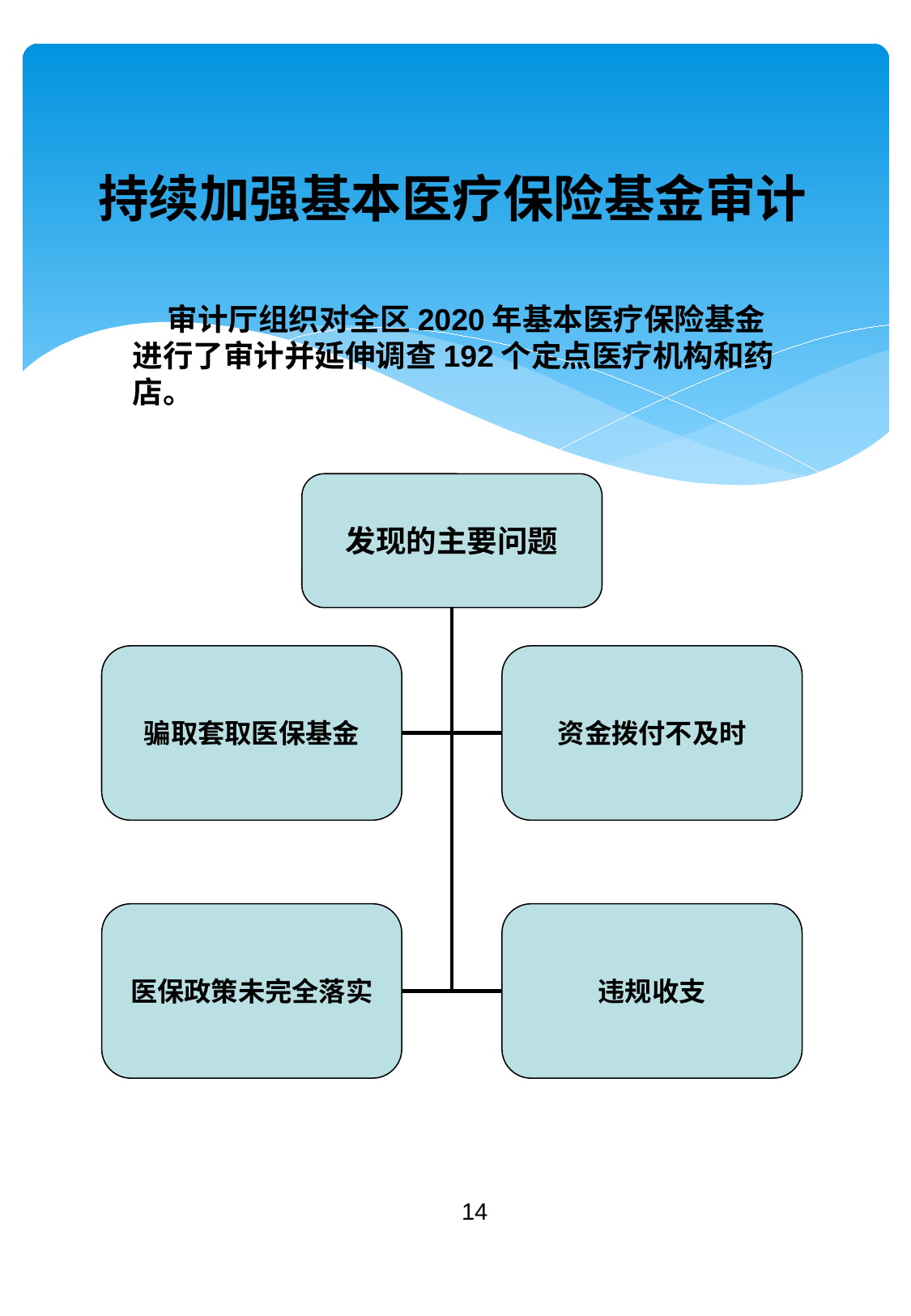

持续加强基本医疗保险基金审计
    审计厅组织对全区2020年基本医疗保险基金进行了审计并延伸调查192个定点医疗机构和药店。
发现的主要问题
骗取套取医保基金
资金拨付不及时
医保政策未完全落实
违规收支
14